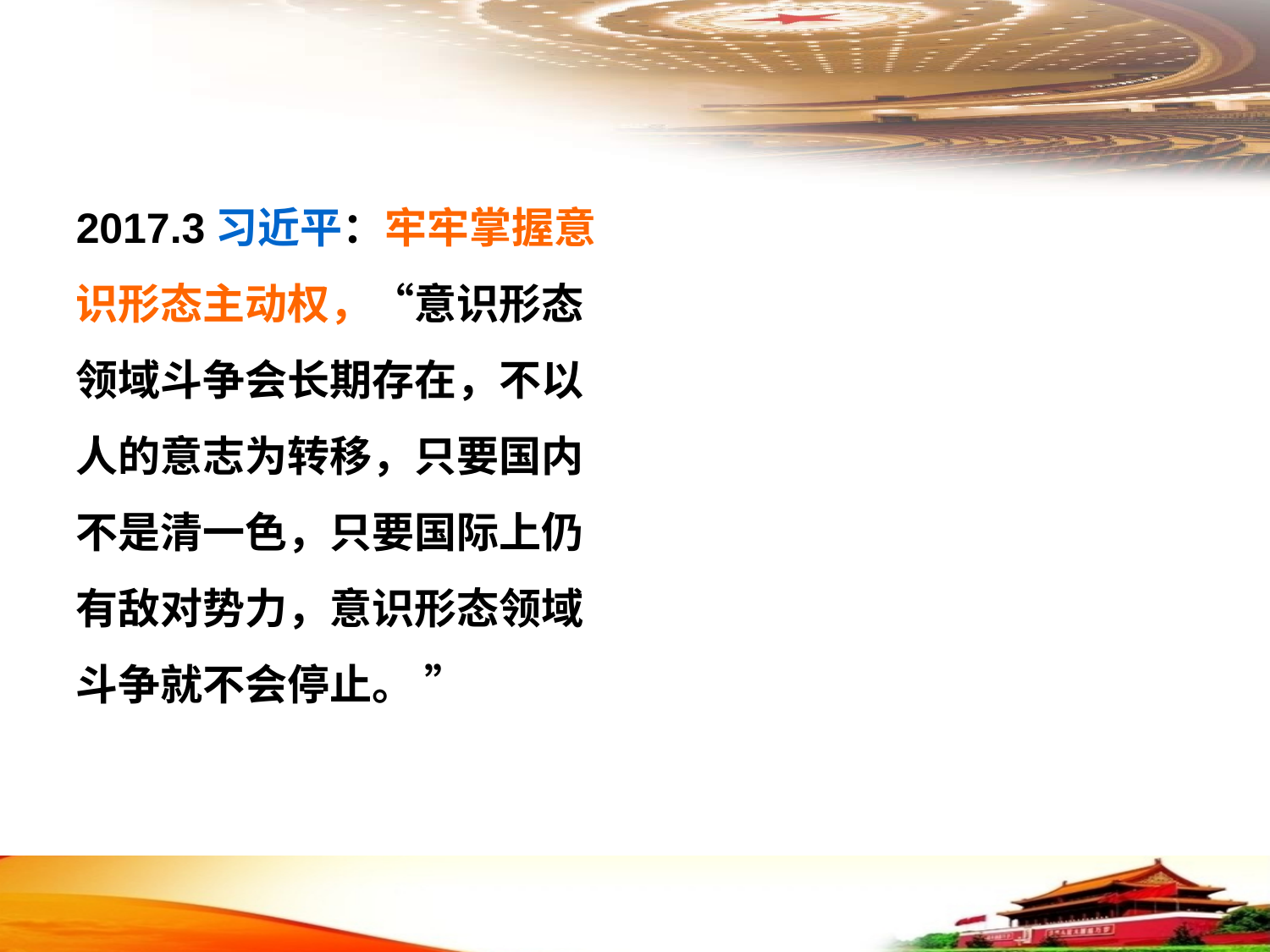

#
2017.3习近平：牢牢掌握意识形态主动权，“意识形态领域斗争会长期存在，不以人的意志为转移，只要国内不是清一色，只要国际上仍有敌对势力，意识形态领域斗争就不会停止。 ”